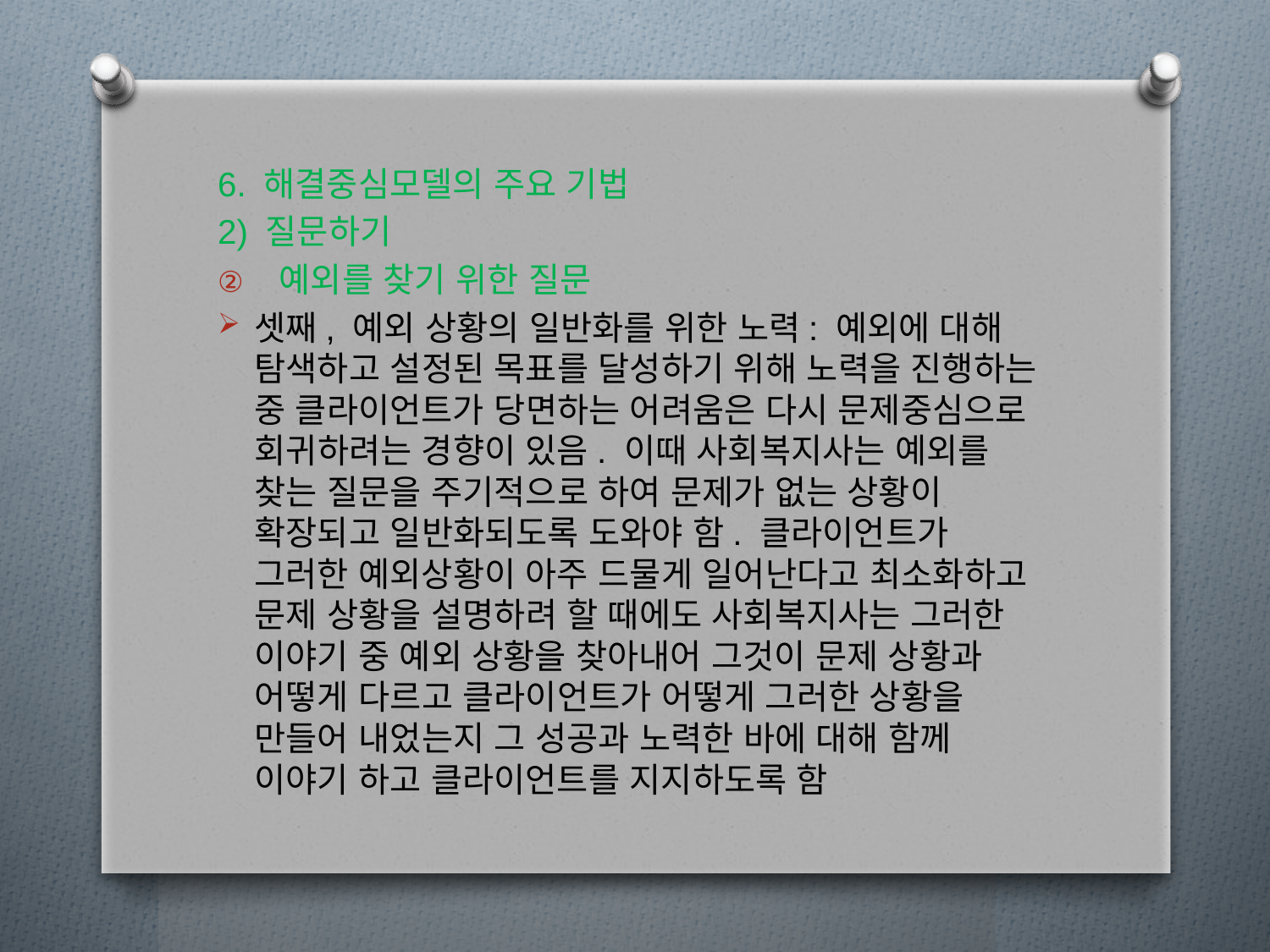

6. 해결중심모델의 주요 기법
2) 질문하기
예외를 찾기 위한 질문
셋째, 예외 상황의 일반화를 위한 노력: 예외에 대해 탐색하고 설정된 목표를 달성하기 위해 노력을 진행하는 중 클라이언트가 당면하는 어려움은 다시 문제중심으로 회귀하려는 경향이 있음. 이때 사회복지사는 예외를 찾는 질문을 주기적으로 하여 문제가 없는 상황이 확장되고 일반화되도록 도와야 함. 클라이언트가 그러한 예외상황이 아주 드물게 일어난다고 최소화하고 문제 상황을 설명하려 할 때에도 사회복지사는 그러한 이야기 중 예외 상황을 찾아내어 그것이 문제 상황과 어떻게 다르고 클라이언트가 어떻게 그러한 상황을 만들어 내었는지 그 성공과 노력한 바에 대해 함께 이야기 하고 클라이언트를 지지하도록 함